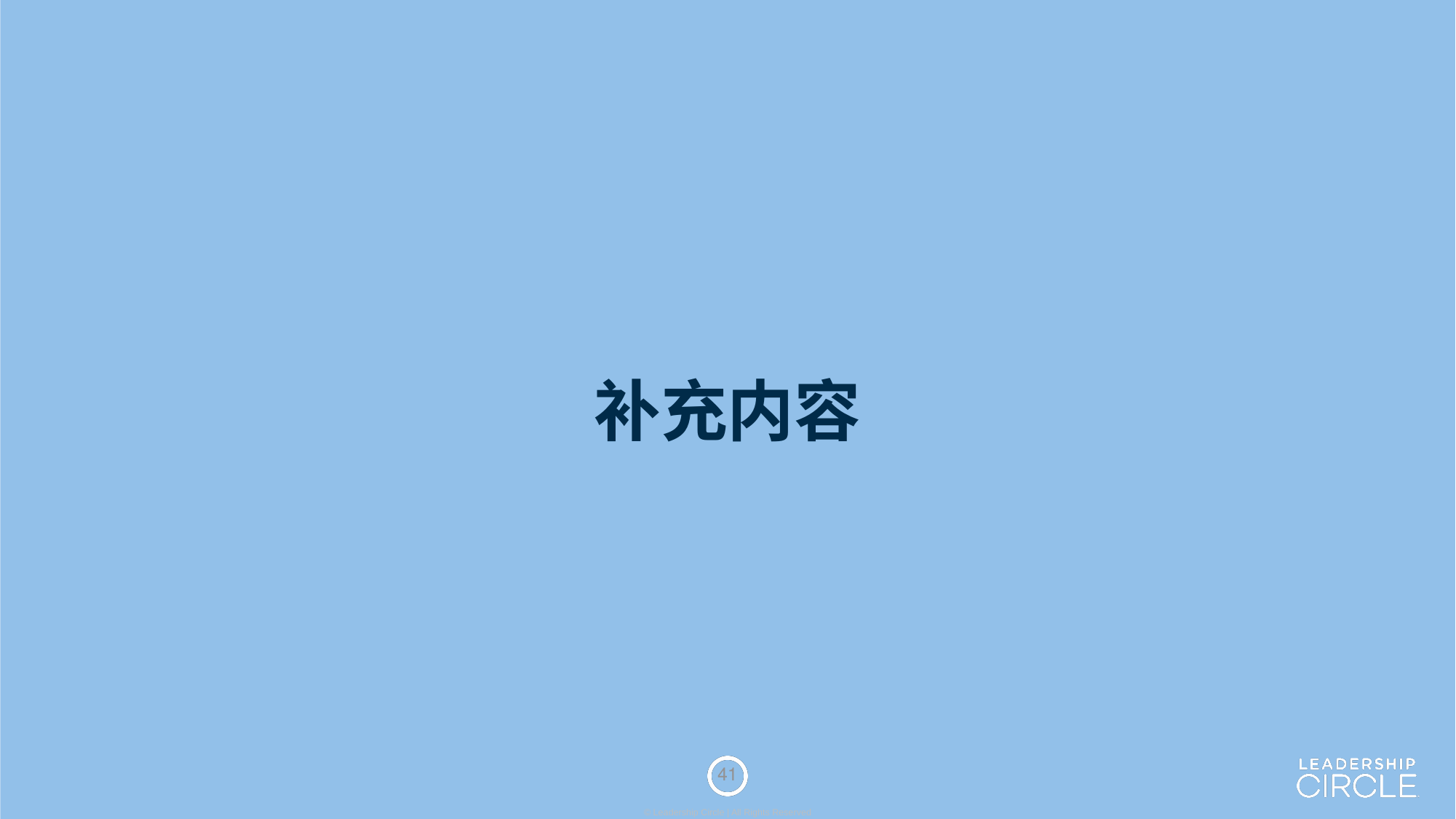

# 补充内容
41
© Leadership Circle | All Rights Reserved